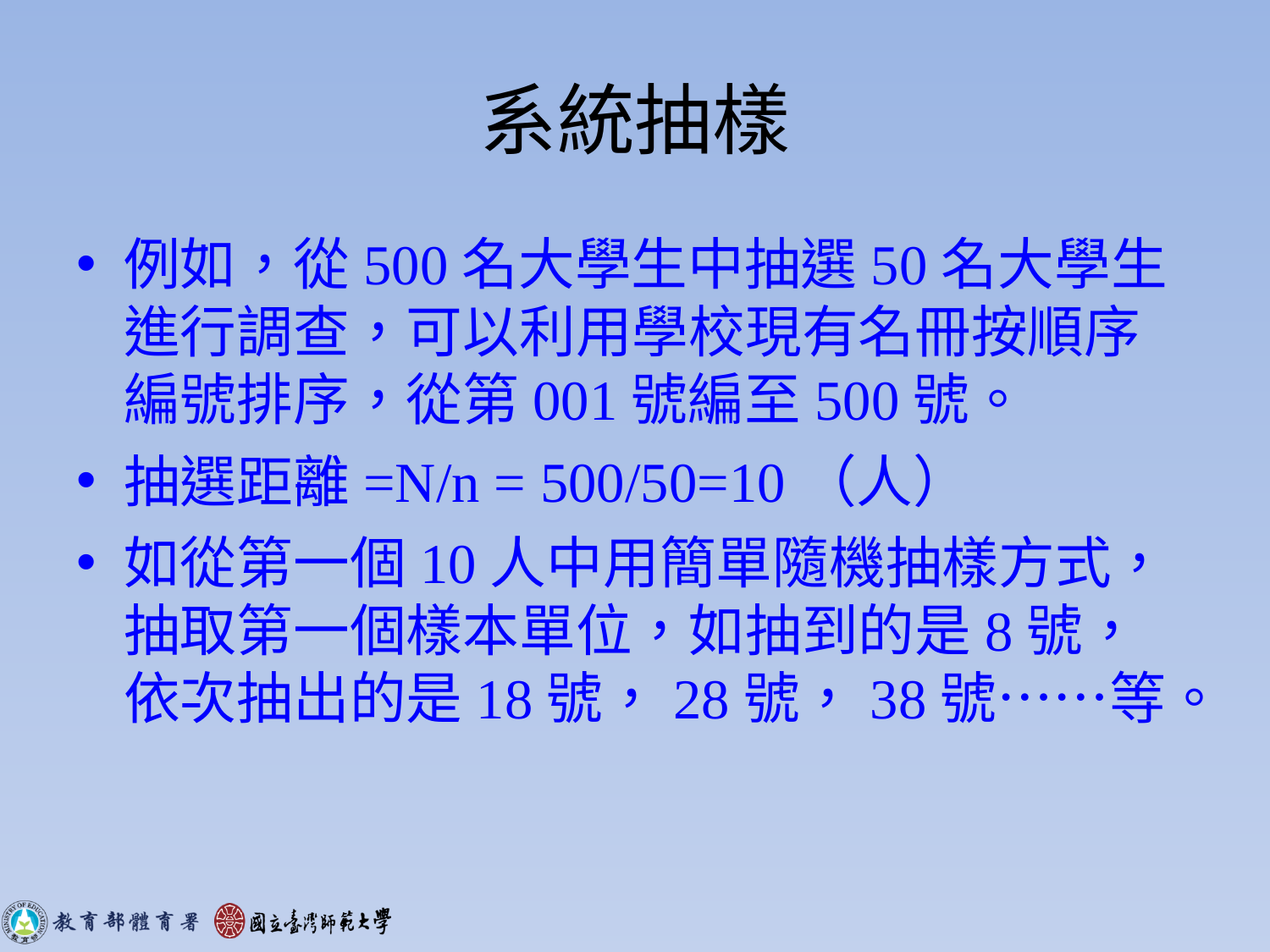

# 系統抽樣
例如，從500名大學生中抽選50名大學生進行調查，可以利用學校現有名冊按順序編號排序，從第001號編至500號。
抽選距離=N/n = 500/50=10（人）
如從第一個10人中用簡單隨機抽樣方式，抽取第一個樣本單位，如抽到的是8號，依次抽出的是18號，28號，38號……等。